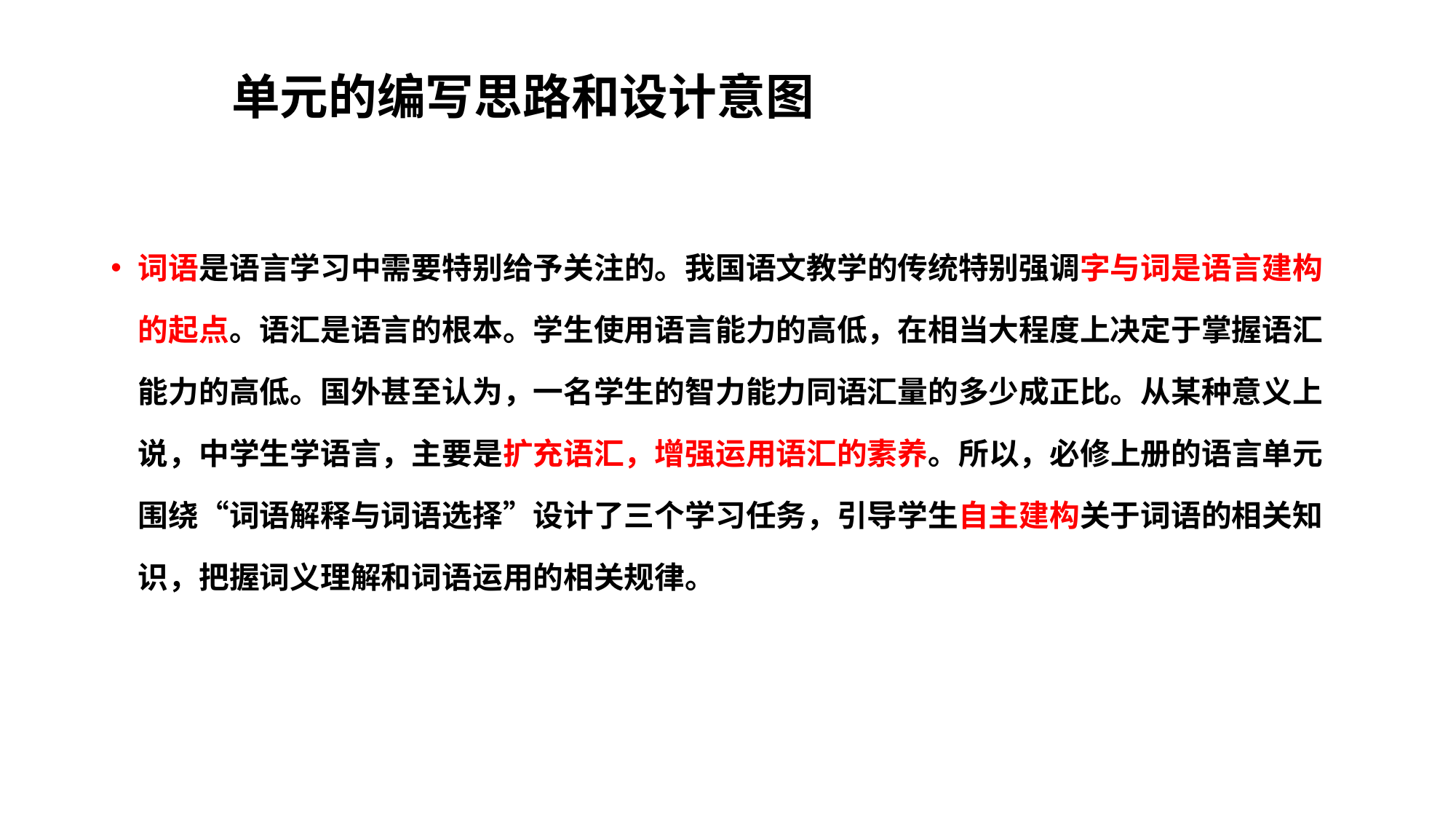

# 单元的编写思路和设计意图
词语是语言学习中需要特别给予关注的。我国语文教学的传统特别强调字与词是语言建构的起点。语汇是语言的根本。学生使用语言能力的高低，在相当大程度上决定于掌握语汇能力的高低。国外甚至认为，一名学生的智力能力同语汇量的多少成正比。从某种意义上说，中学生学语言，主要是扩充语汇，增强运用语汇的素养。所以，必修上册的语言单元围绕“词语解释与词语选择”设计了三个学习任务，引导学生自主建构关于词语的相关知识，把握词义理解和词语运用的相关规律。